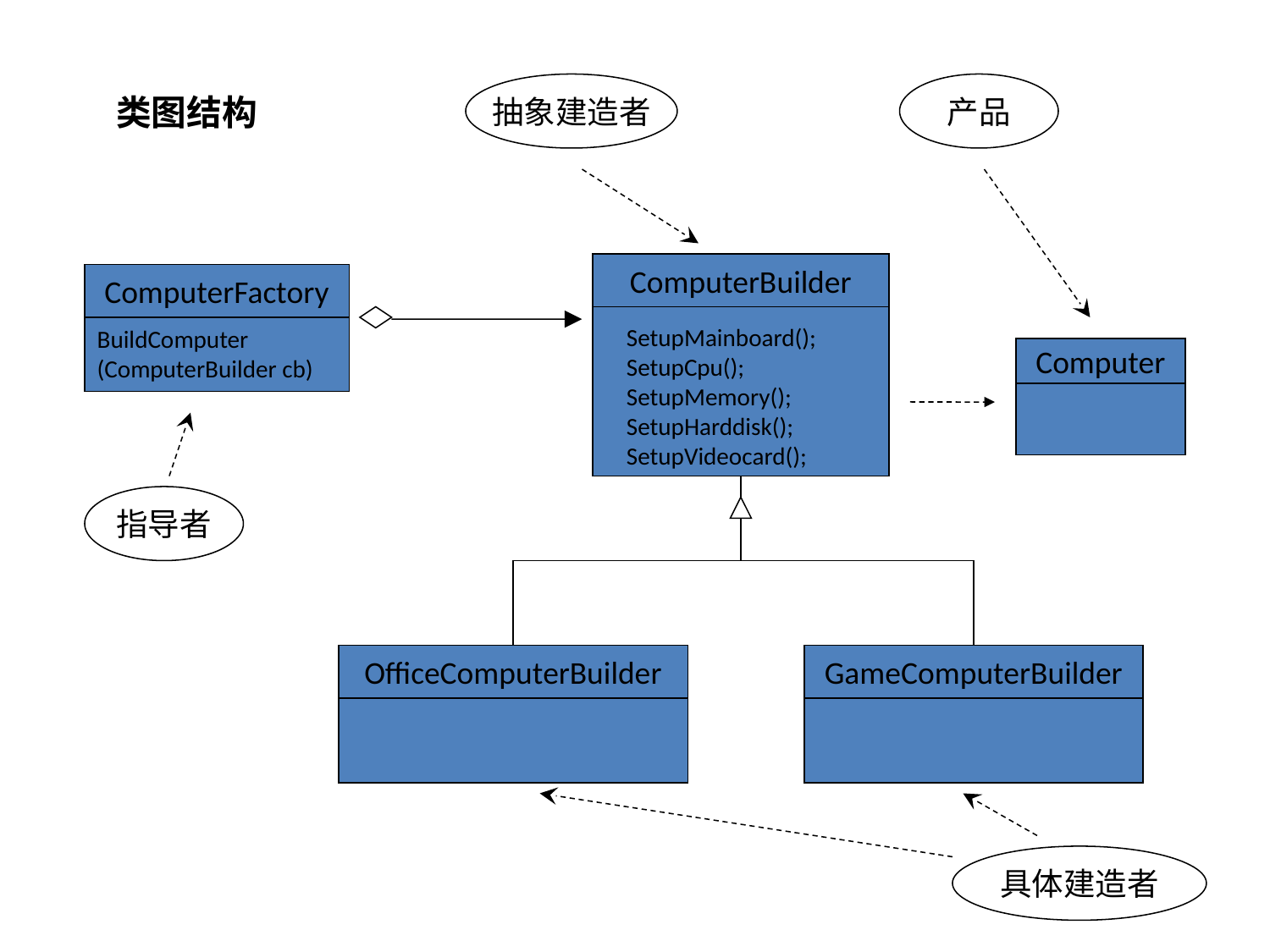

抽象建造者
产品
类图结构

ComputerBuilder
ComputerFactory

BuildComputer
(ComputerBuilder cb)

SetupMainboard();
SetupCpu();
SetupMemory();
SetupHarddisk();
SetupVideocard();
Computer

指导者

OfficeComputerBuilder

GameComputerBuilder

具体建造者